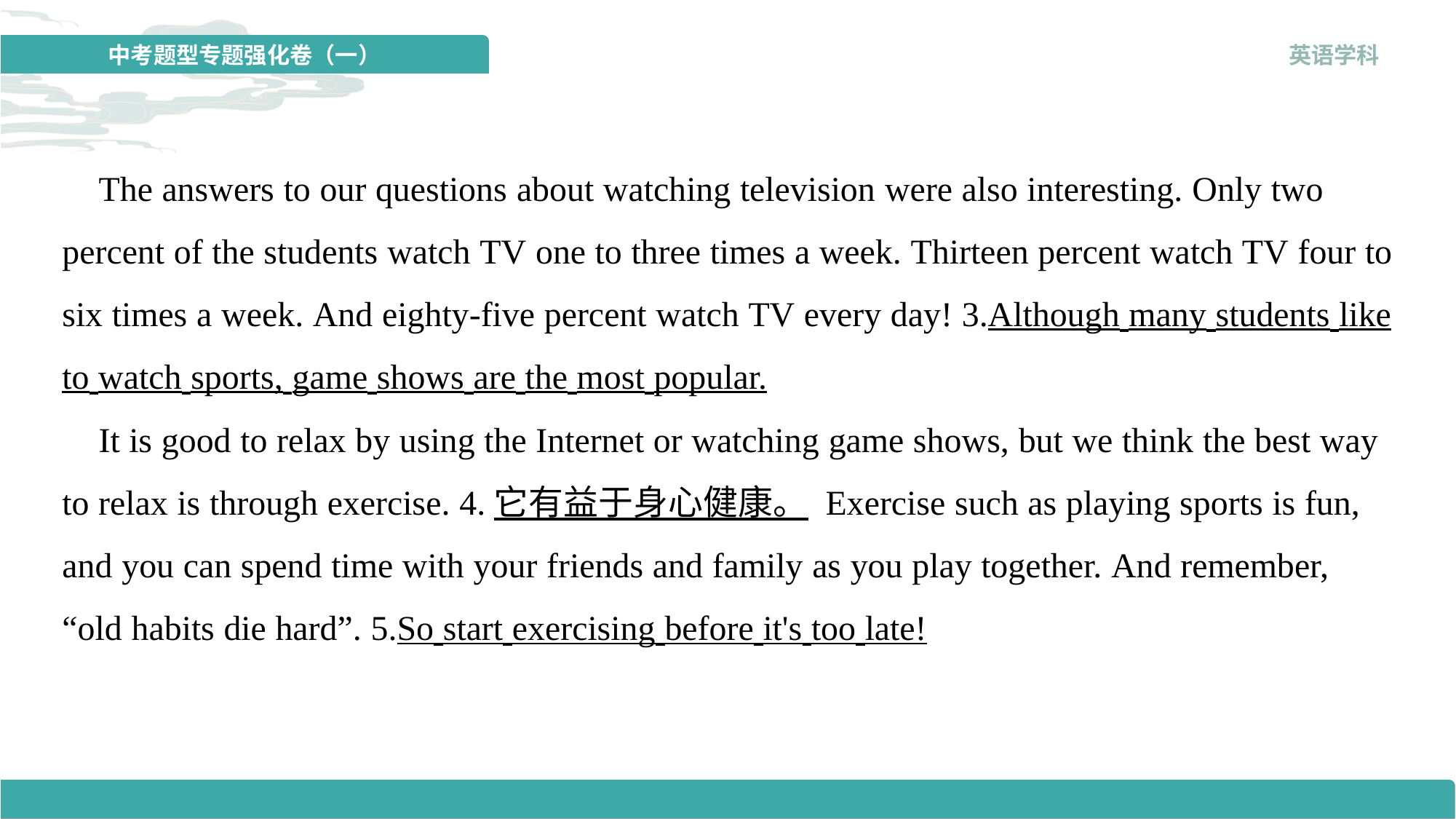

The answers to our questions about watching television were also interesting. Only two percent of the students watch TV one to three times a week. Thirteen percent watch TV four to six times a week. And eighty-five percent watch TV every day! 3.Although many students like to watch sports, game shows are the most popular.
    It is good to relax by using the Internet or watching game shows, but we think the best way to relax is through exercise. 4.它有益于身心健康。 Exercise such as playing sports is fun, and you can spend time with your friends and family as you play together. And remember, “old habits die hard”. 5.So start exercising before it's too late!